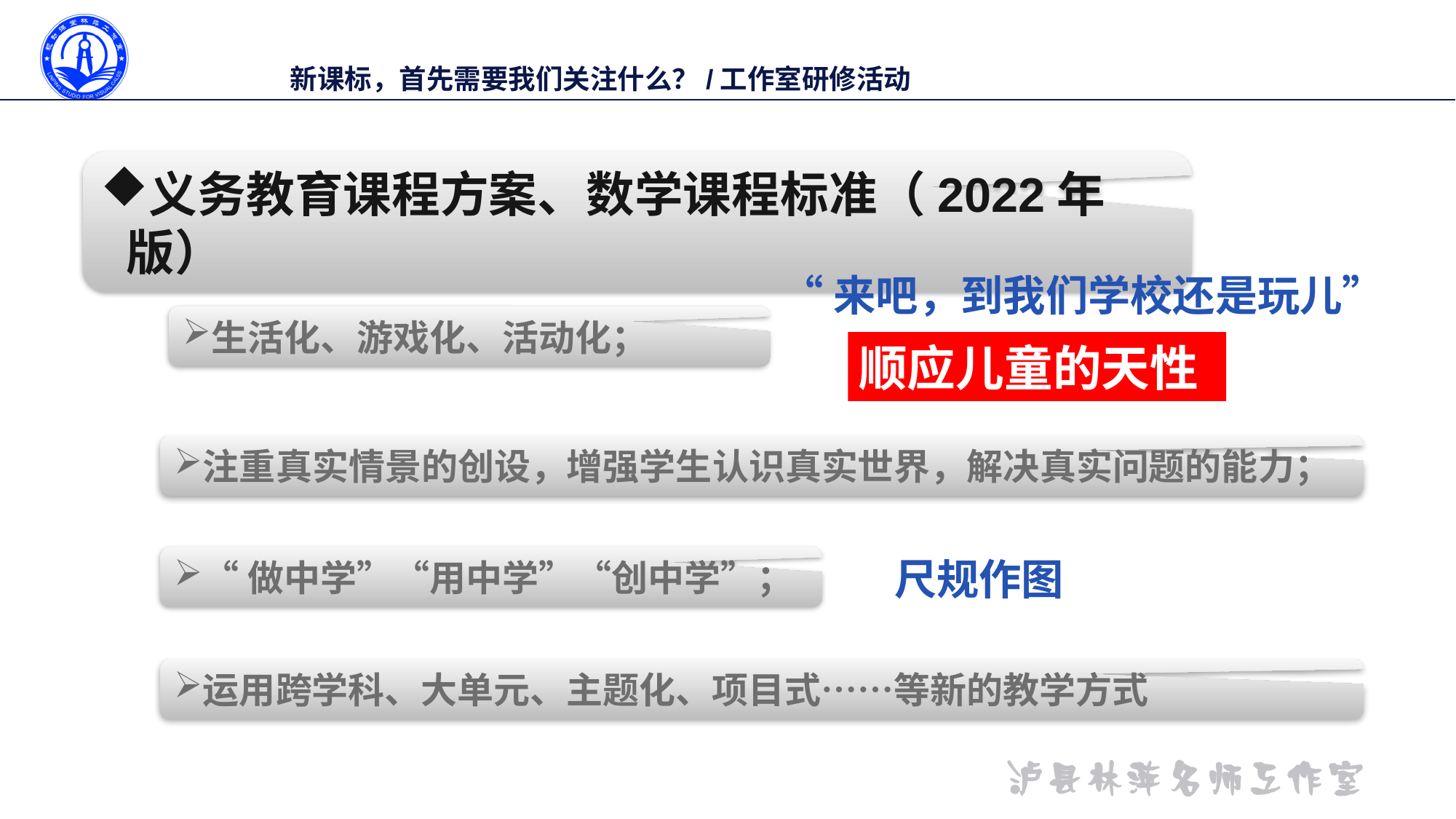

义务教育课程方案、数学课程标准（2022年版）
“来吧，到我们学校还是玩儿”
生活化、游戏化、活动化；
顺应儿童的天性
注重真实情景的创设，增强学生认识真实世界，解决真实问题的能力；
“做中学”“用中学”“创中学”；
尺规作图
运用跨学科、大单元、主题化、项目式……等新的教学方式